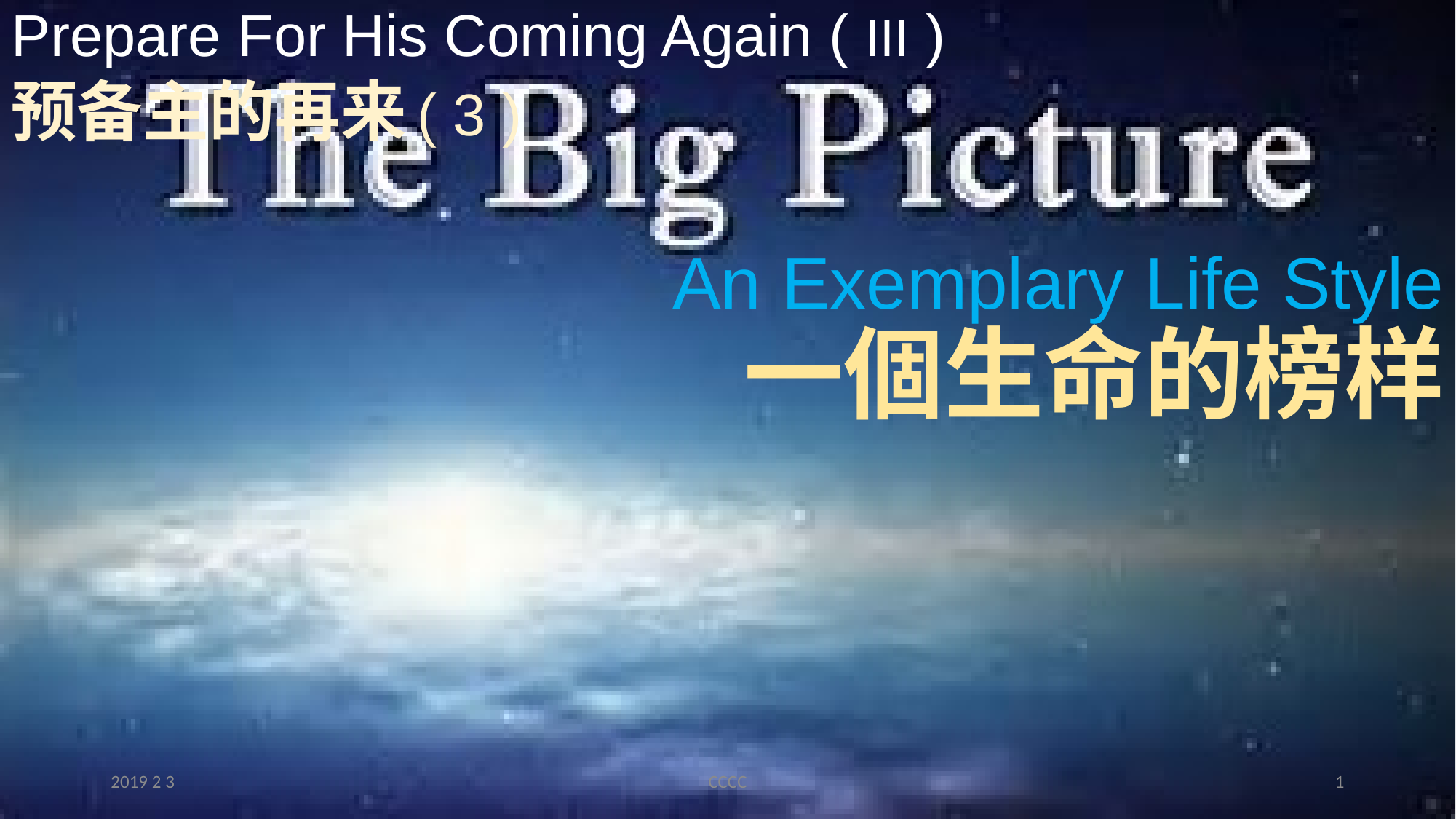

# Prepare For His Coming Again ( III ) 预备主的再来( 3 )
An Exemplary Life Style
一個生命的榜样
2019 2 3
CCCC
1